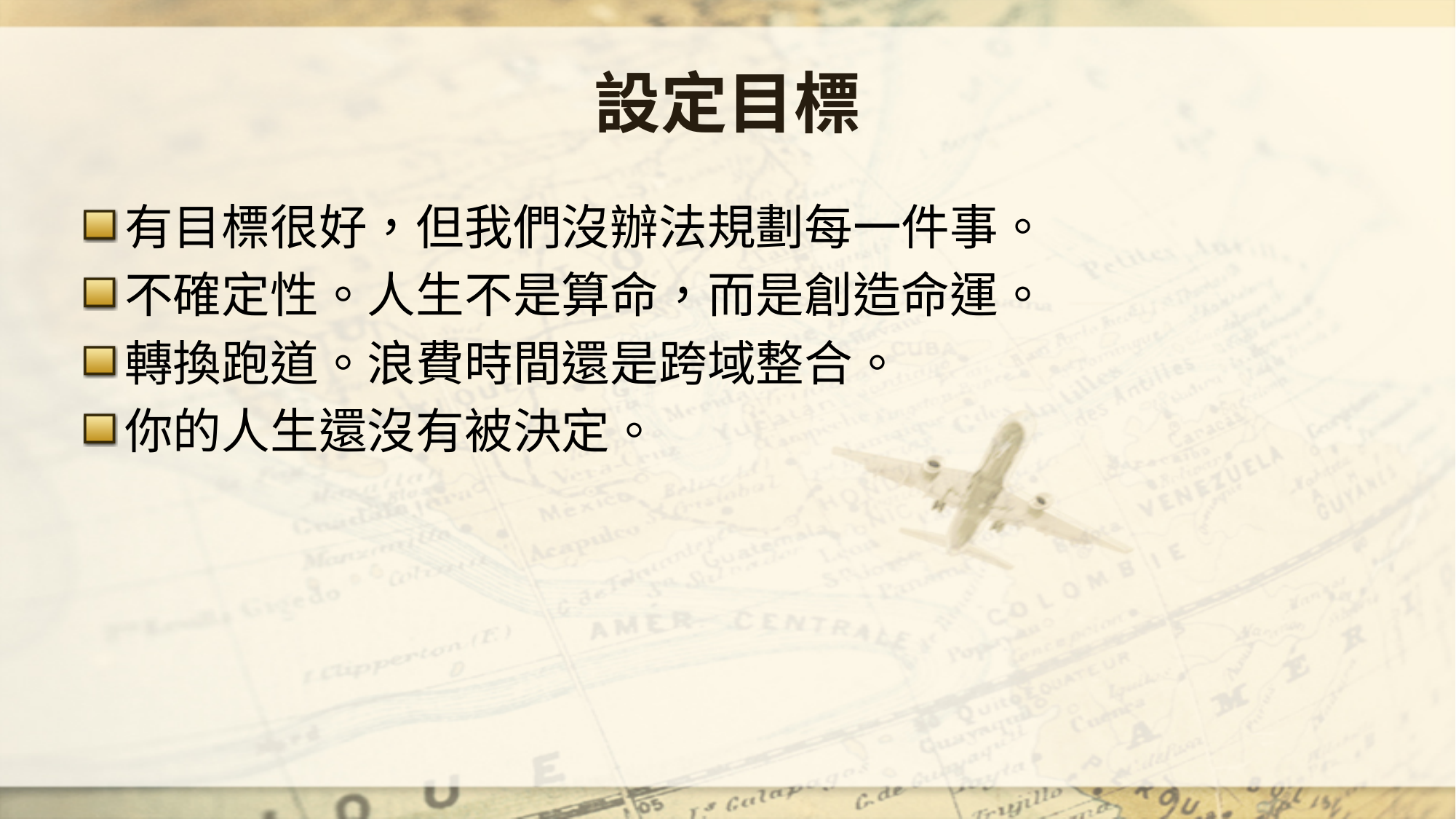

# 設定目標
有目標很好，但我們沒辦法規劃每一件事。
不確定性。人生不是算命，而是創造命運。
轉換跑道。浪費時間還是跨域整合。
你的人生還沒有被決定。